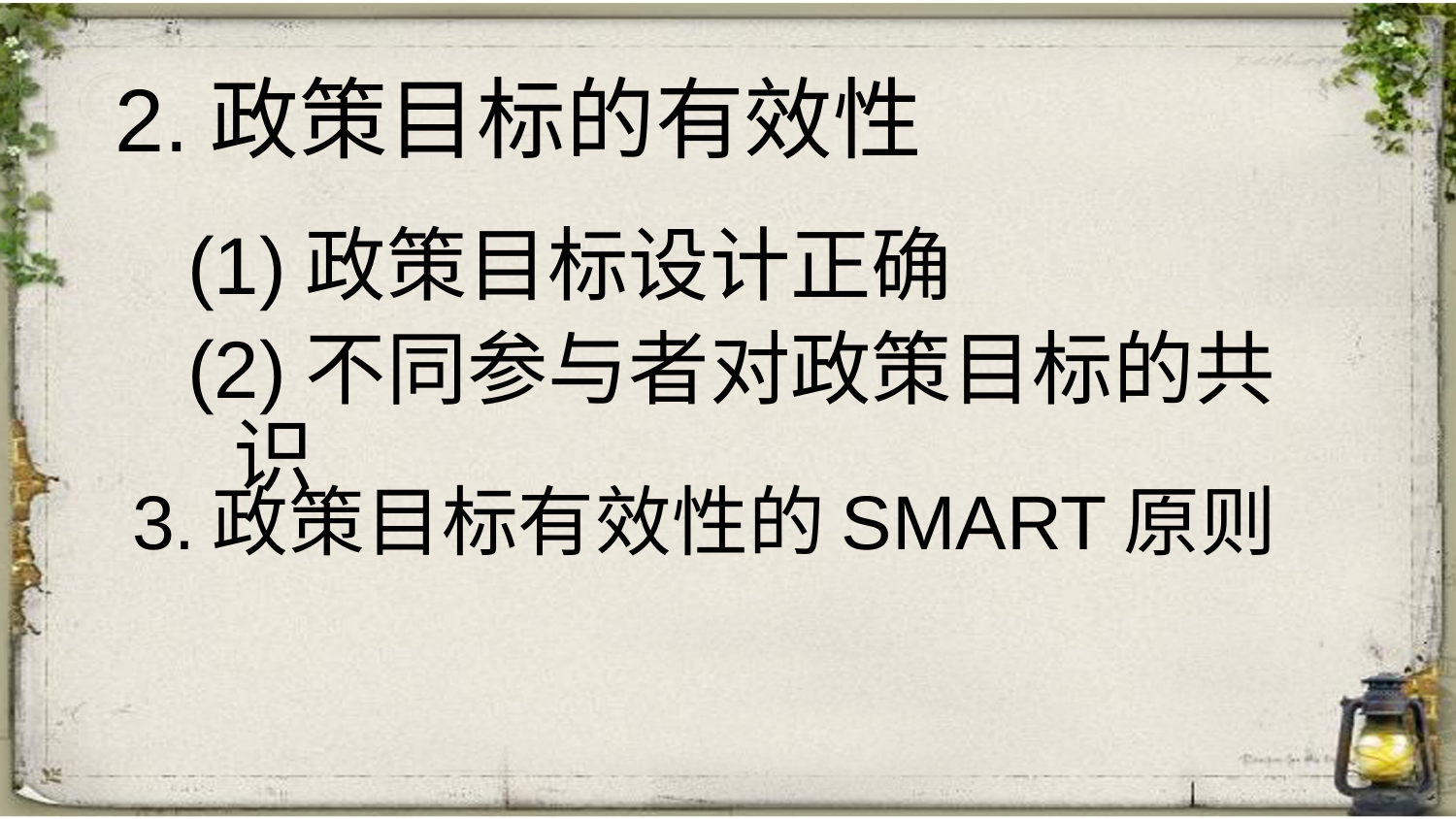

# 2.政策目标的有效性
(1)政策目标设计正确
(2)不同参与者对政策目标的共识
3.政策目标有效性的SMART原则